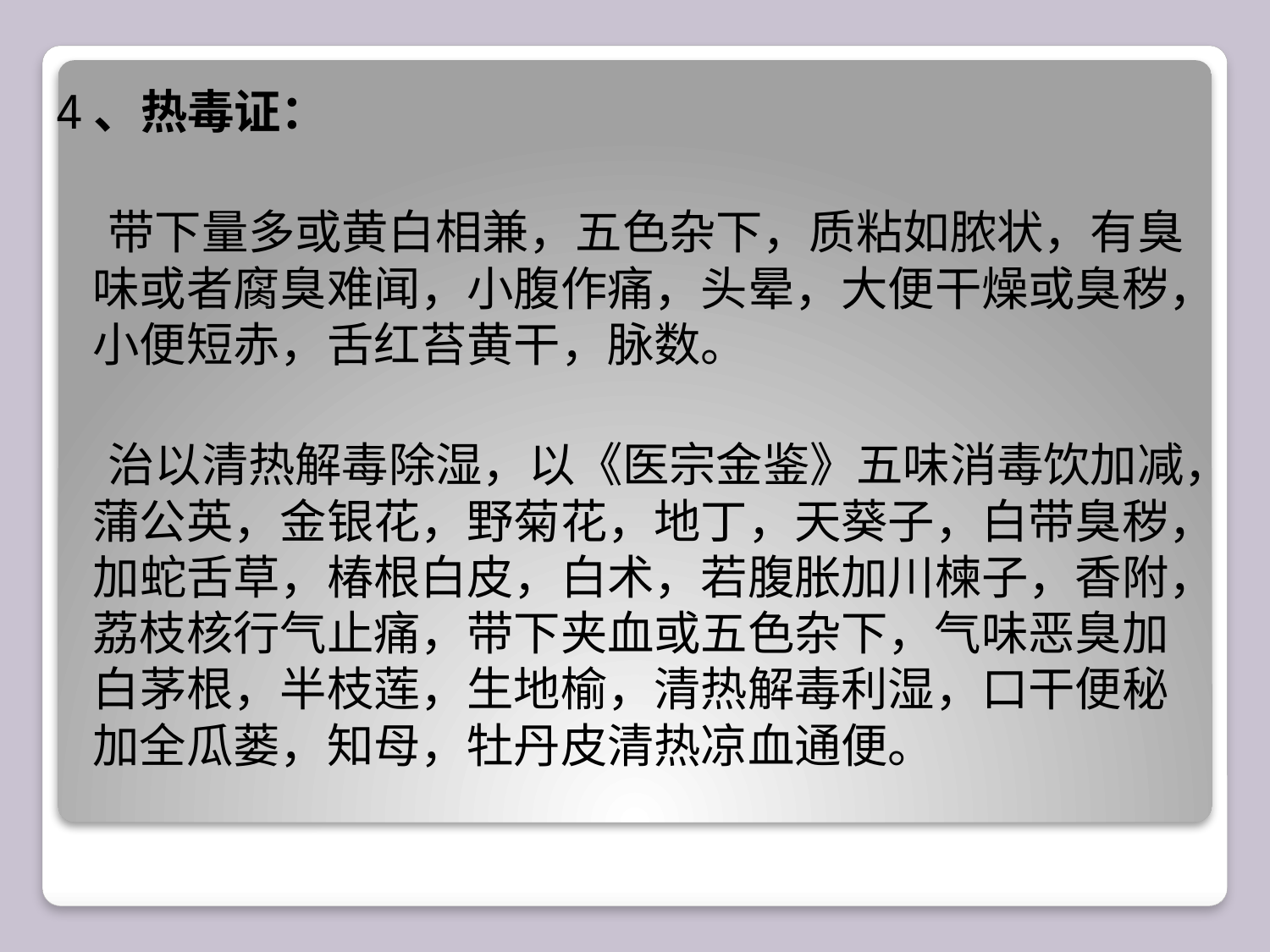

4、热毒证：

    带下量多或黄白相兼，五色杂下，质粘如脓状，有臭味或者腐臭难闻，小腹作痛，头晕，大便干燥或臭秽，小便短赤，舌红苔黄干，脉数。

    治以清热解毒除湿，以《医宗金鉴》五味消毒饮加减，蒲公英，金银花，野菊花，地丁，天葵子，白带臭秽，加蛇舌草，椿根白皮，白术，若腹胀加川楝子，香附，荔枝核行气止痛，带下夹血或五色杂下，气味恶臭加白茅根，半枝莲，生地榆，清热解毒利湿，口干便秘加全瓜蒌，知母，牡丹皮清热凉血通便。